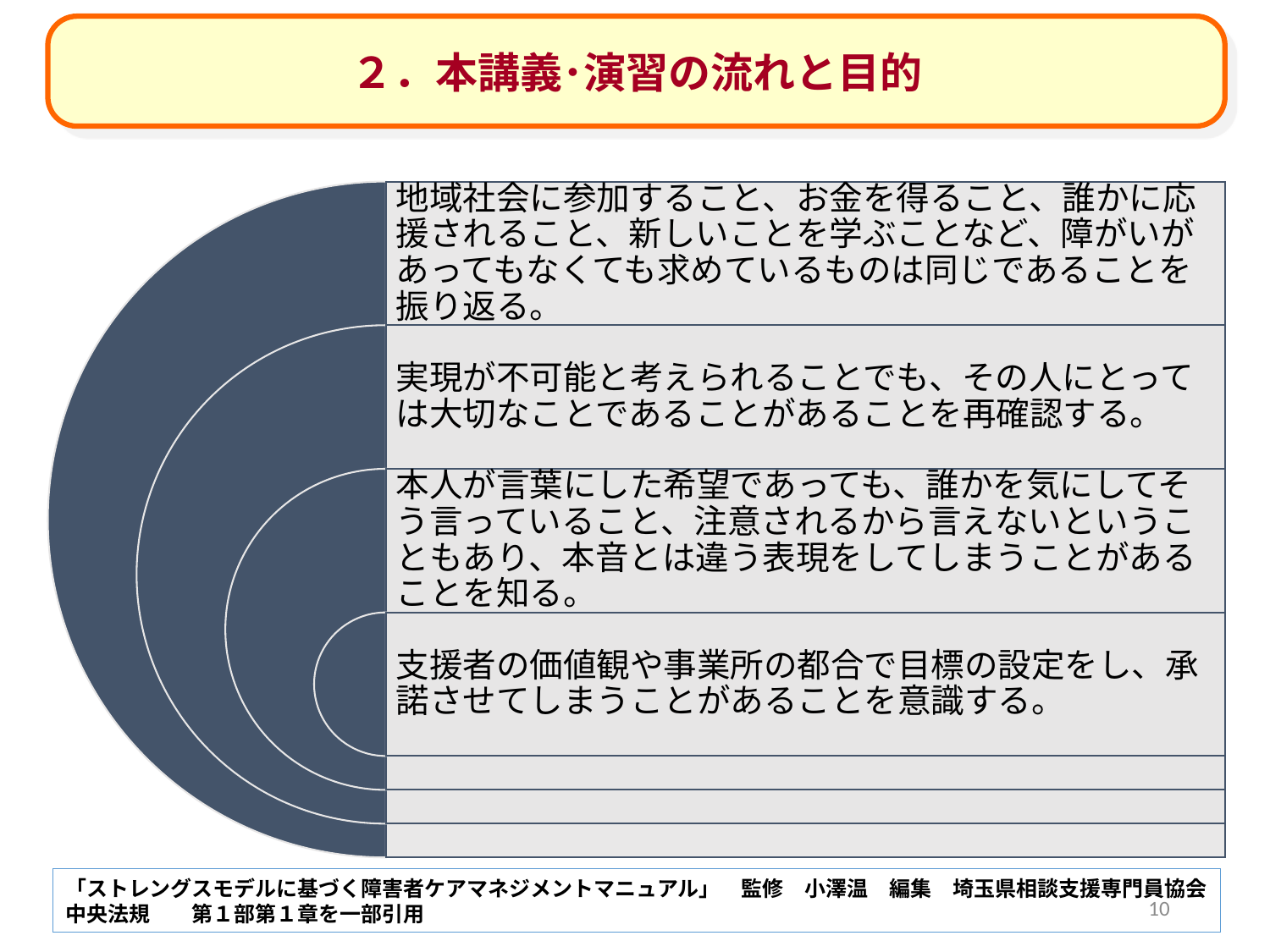

２．本講義･演習の流れと目的
地域社会に参加すること、お金を得ること、誰かに応援されること、新しいことを学ぶことなど、障がいがあってもなくても求めているものは同じであることを振り返る。
実現が不可能と考えられることでも、その人にとっては大切なことであることがあることを再確認する。
本人が言葉にした希望であっても、誰かを気にしてそう言っていること、注意されるから言えないということもあり、本音とは違う表現をしてしまうことがあることを知る。
支援者の価値観や事業所の都合で目標の設定をし、承諾させてしまうことがあることを意識する。
「ストレングスモデルに基づく障害者ケアマネジメントマニュアル」　監修　小澤温　編集　埼玉県相談支援専門員協会
中央法規　　第１部第１章を一部引用
10